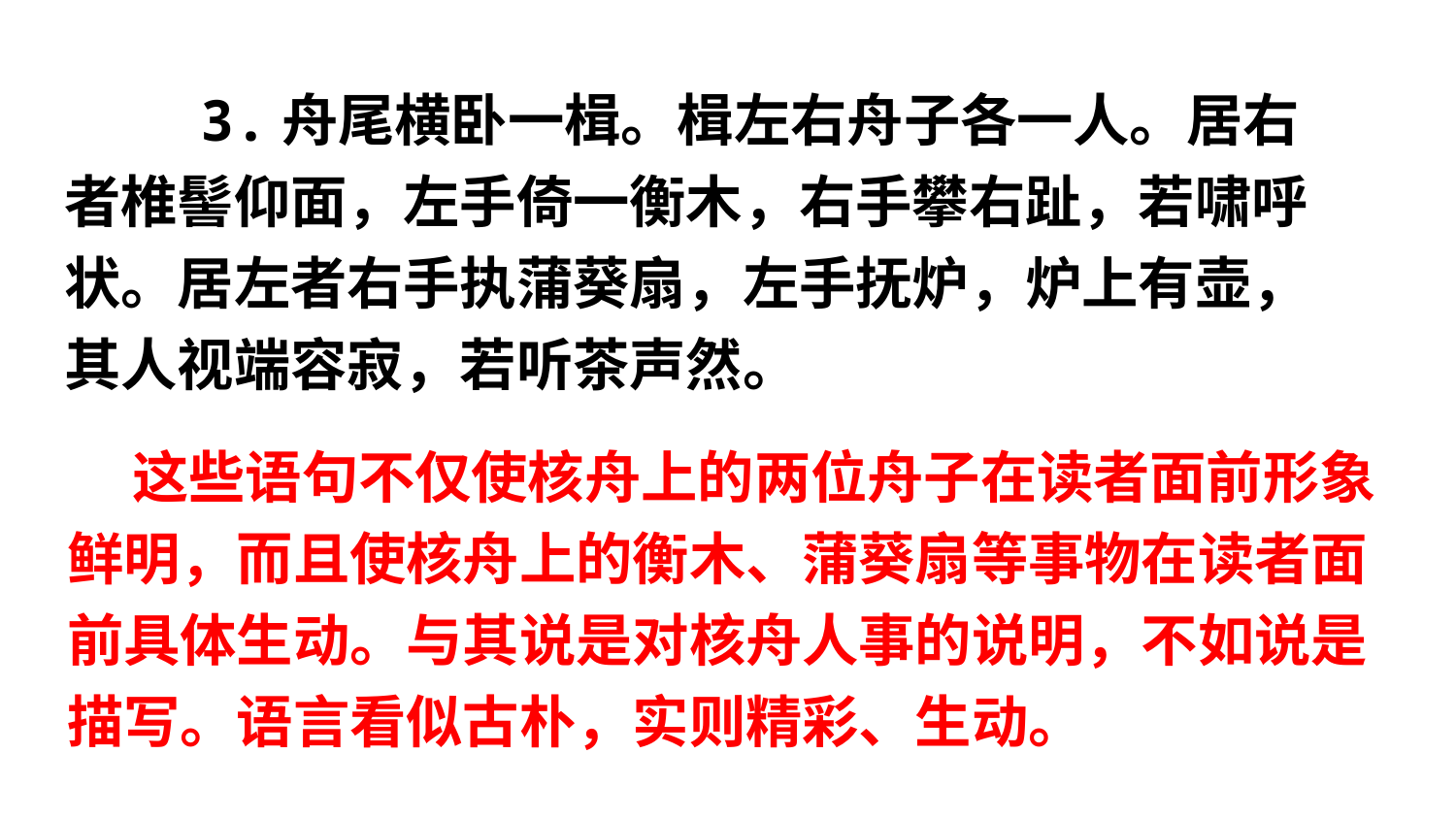

3.舟尾横卧一楫。楫左右舟子各一人。居右者椎髻仰面，左手倚一衡木，右手攀右趾，若啸呼状。居左者右手执蒲葵扇，左手抚炉，炉上有壶，其人视端容寂，若听茶声然。
    这些语句不仅使核舟上的两位舟子在读者面前形象鲜明，而且使核舟上的衡木、蒲葵扇等事物在读者面前具体生动。与其说是对核舟人事的说明，不如说是描写。语言看似古朴，实则精彩、生动。